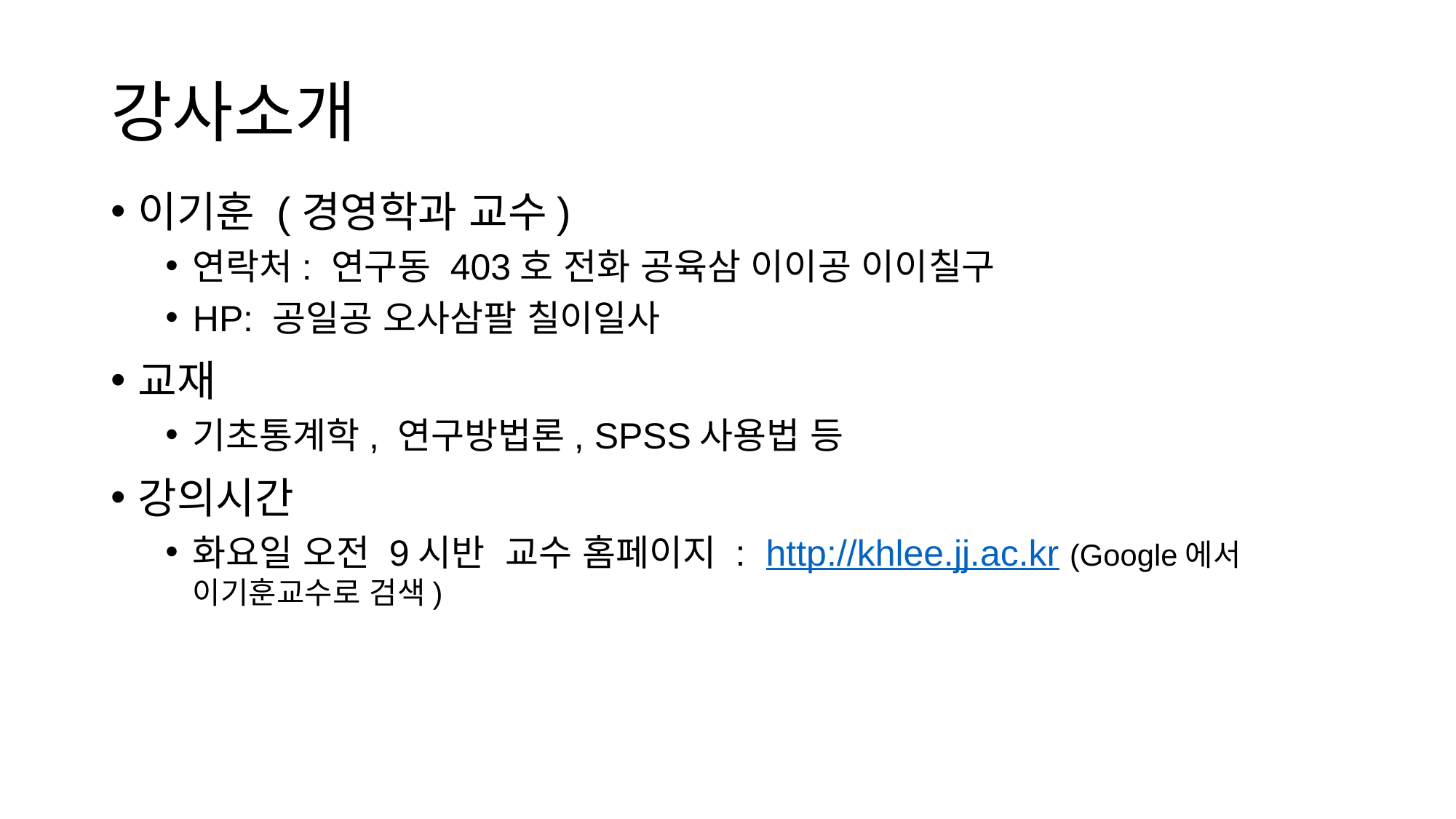

# 강사소개
이기훈 (경영학과 교수)
연락처: 연구동 403호 전화 공육삼 이이공 이이칠구
HP: 공일공 오사삼팔 칠이일사
교재
기초통계학, 연구방법론, SPSS사용법 등
강의시간
화요일 오전 9시반  교수 홈페이지 :  http://khlee.jj.ac.kr (Google에서 이기훈교수로 검색)